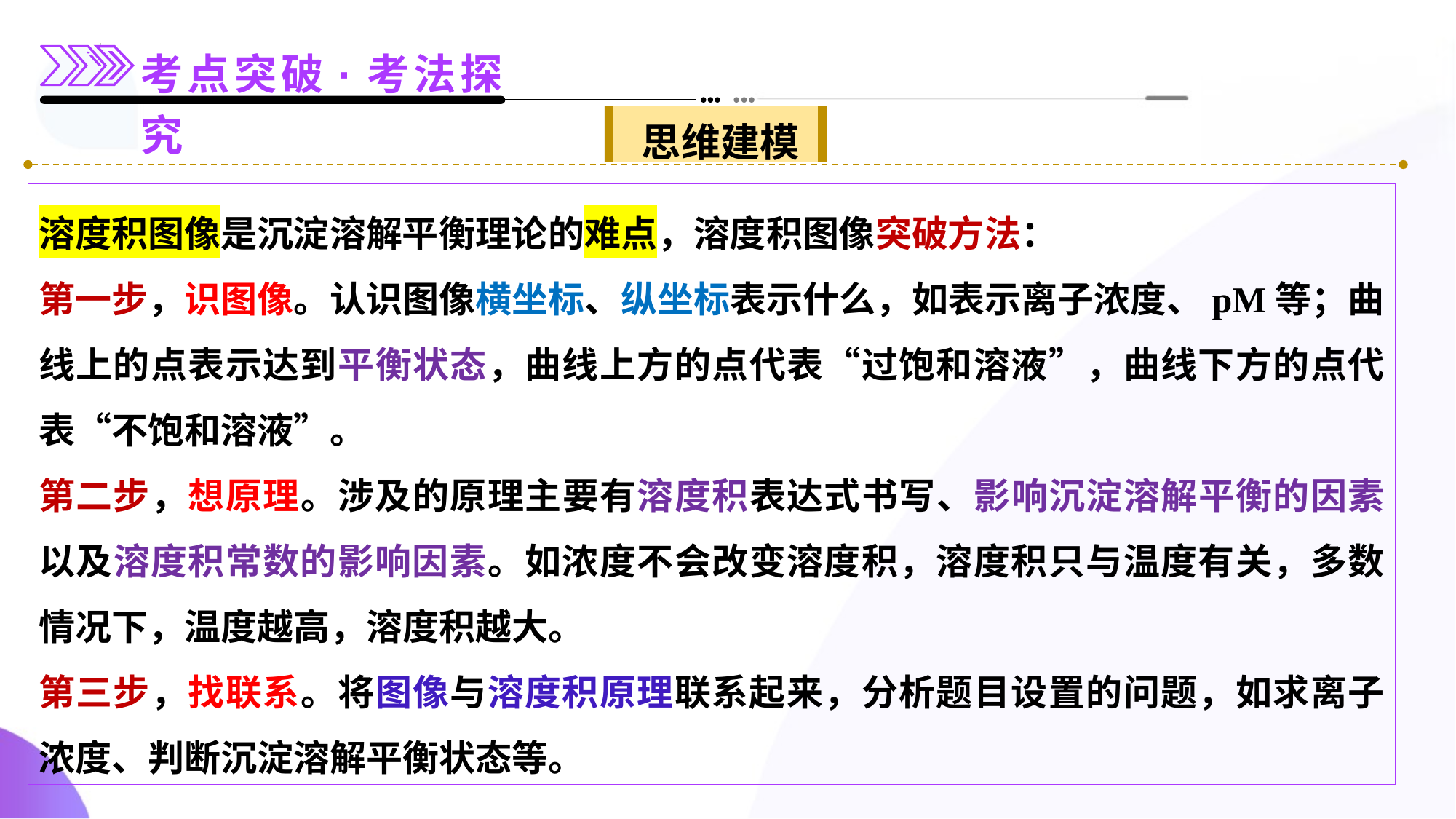

思维建模
溶度积图像是沉淀溶解平衡理论的难点，溶度积图像突破方法：
第一步，识图像。认识图像横坐标、纵坐标表示什么，如表示离子浓度、pM等；曲线上的点表示达到平衡状态，曲线上方的点代表“过饱和溶液”，曲线下方的点代表“不饱和溶液”。
第二步，想原理。涉及的原理主要有溶度积表达式书写、影响沉淀溶解平衡的因素以及溶度积常数的影响因素。如浓度不会改变溶度积，溶度积只与温度有关，多数情况下，温度越高，溶度积越大。
第三步，找联系。将图像与溶度积原理联系起来，分析题目设置的问题，如求离子浓度、判断沉淀溶解平衡状态等。